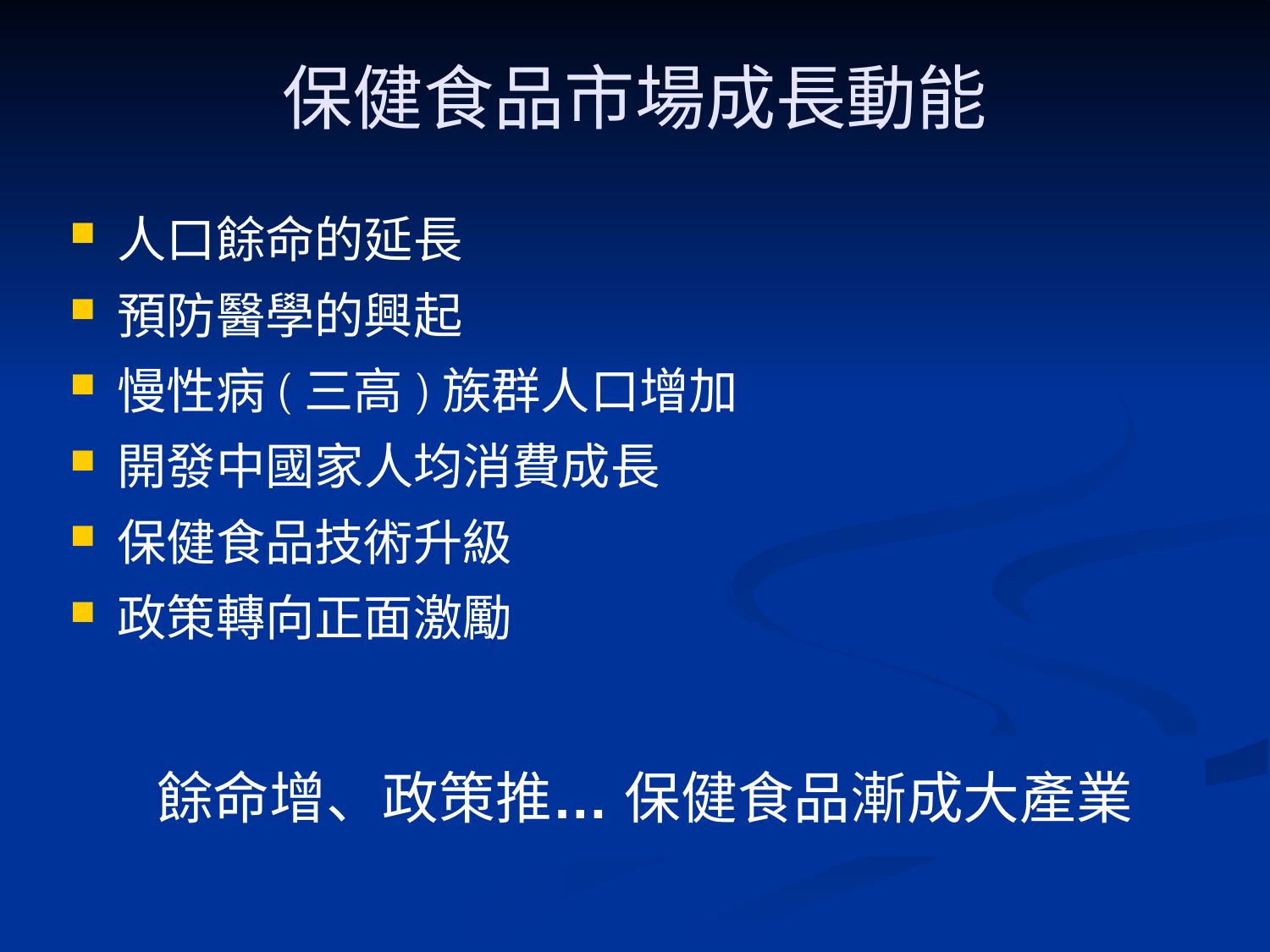

# 保健食品市場成長動能
人口餘命的延長
預防醫學的興起
慢性病(三高)族群人口增加
開發中國家人均消費成長
保健食品技術升級
政策轉向正面激勵

餘命增、政策推… 保健食品漸成大產業
21